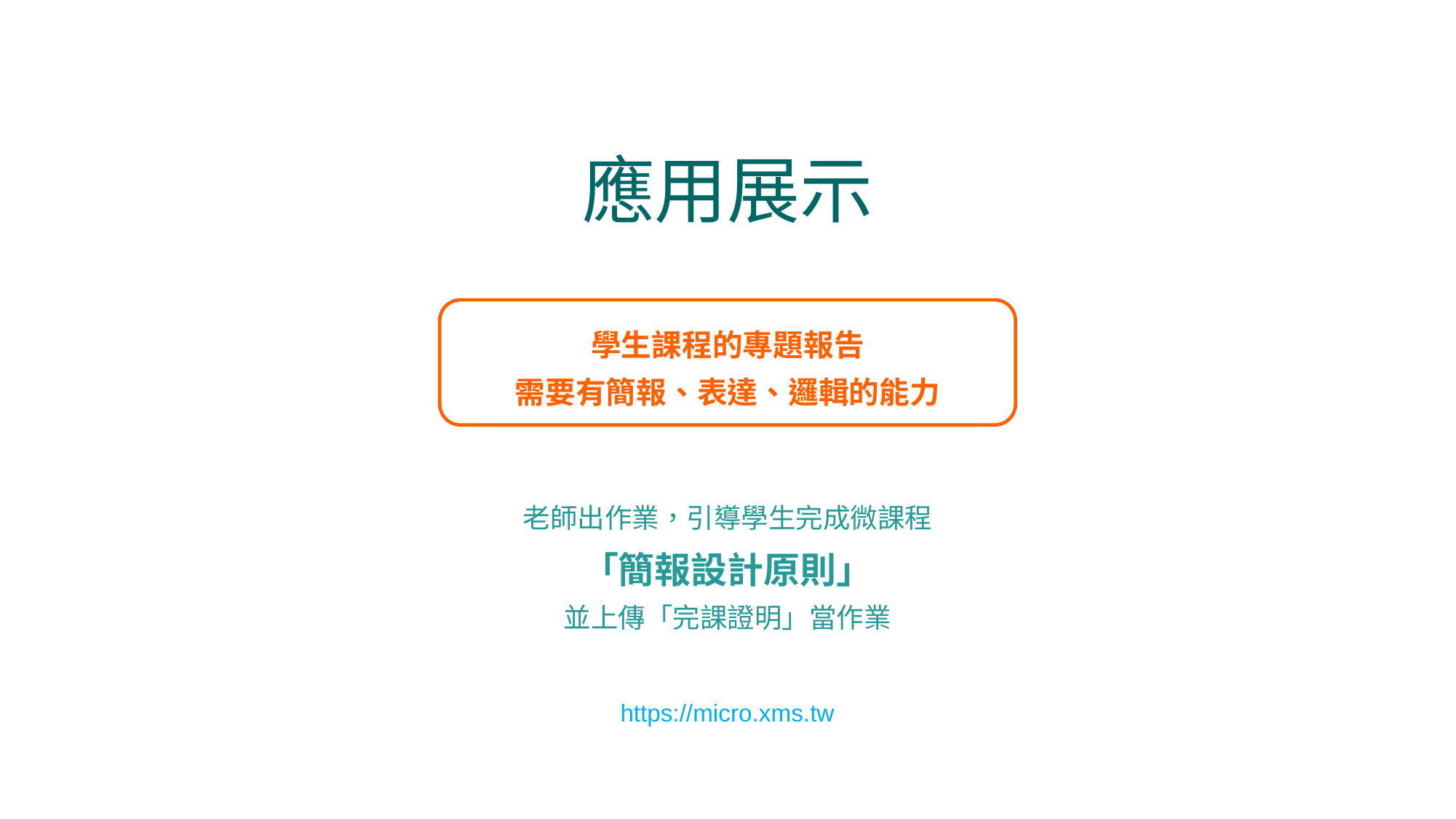

# 應用展示
學生課程的專題報告
需要有簡報、表達、邏輯的能力
老師出作業，引導學生完成微課程
「簡報設計原則」
並上傳「完課證明」當作業
https://micro.xms.tw